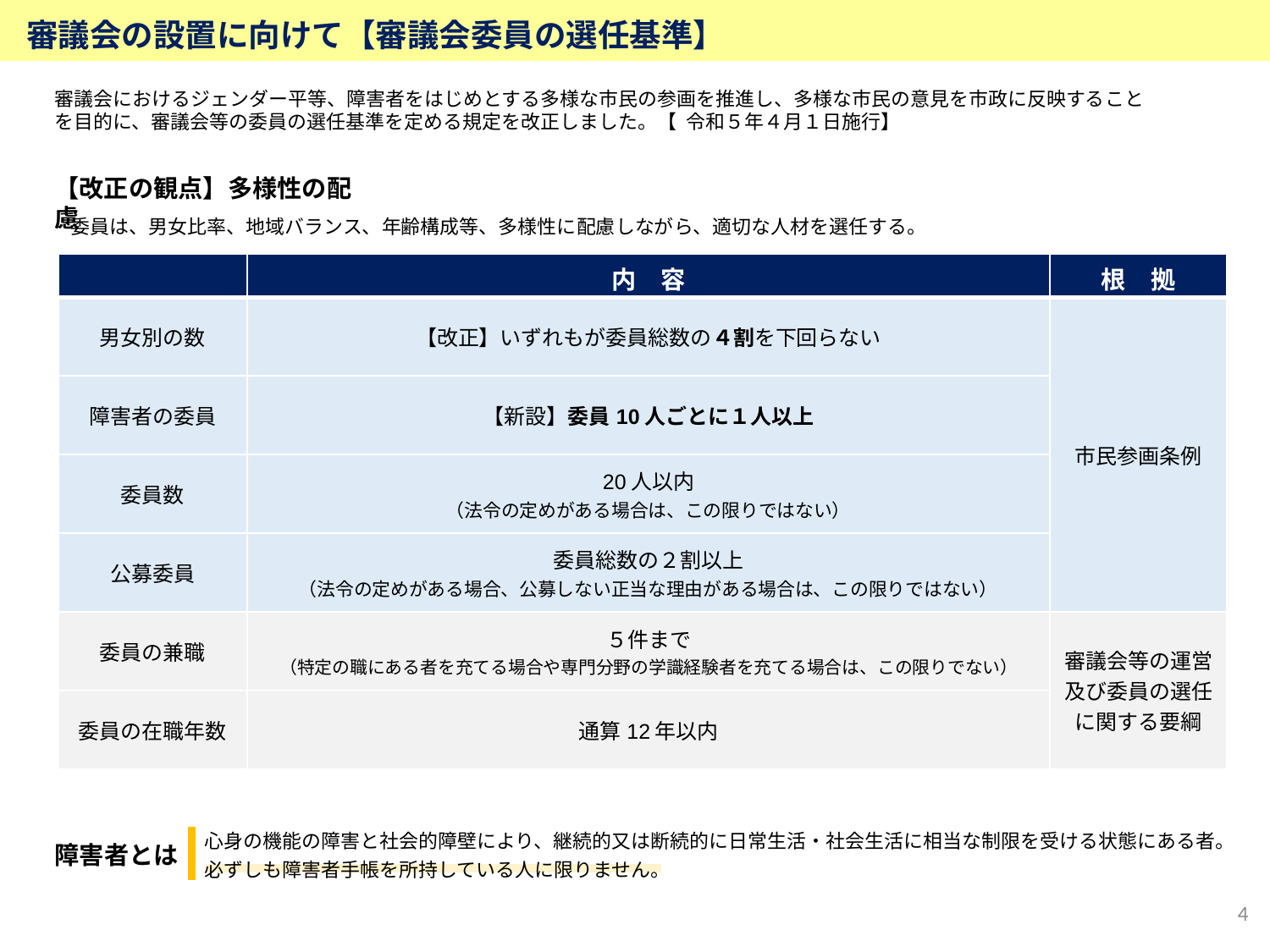

審議会の設置に向けて【審議会委員の選任基準】
審議会におけるジェンダー平等、障害者をはじめとする多様な市民の参画を推進し、多様な市民の意見を市政に反映することを目的に、審議会等の委員の選任基準を定める規定を改正しました。【  令和５年４月１日施行】
【改正の観点】多様性の配慮
委員は、男女比率、地域バランス、年齢構成等、多様性に配慮しながら、適切な人材を選任する。
|  | 内　容 | 根　拠 |
| --- | --- | --- |
| 男女別の数 | 【改正】いずれもが委員総数の４割を下回らない | 市民参画条例 |
| 障害者の委員 | 【新設】委員10人ごとに１人以上 |  |
| 委員数 | 20人以内 （法令の定めがある場合は、この限りではない） |  |
| 公募委員 | 委員総数の２割以上 （法令の定めがある場合、公募しない正当な理由がある場合は、この限りではない） |  |
| 委員の兼職 | ５件まで （特定の職にある者を充てる場合や専門分野の学識経験者を充てる場合は、この限りでない） | 審議会等の運営及び委員の選任に関する要綱 |
| 委員の在職年数 | 通算12年以内 |  |
心身の機能の障害と社会的障壁により、継続的又は断続的に日常生活・社会生活に相当な制限を受ける状態にある者。必ずしも障害者手帳を所持している人に限りません。
障害者とは
4